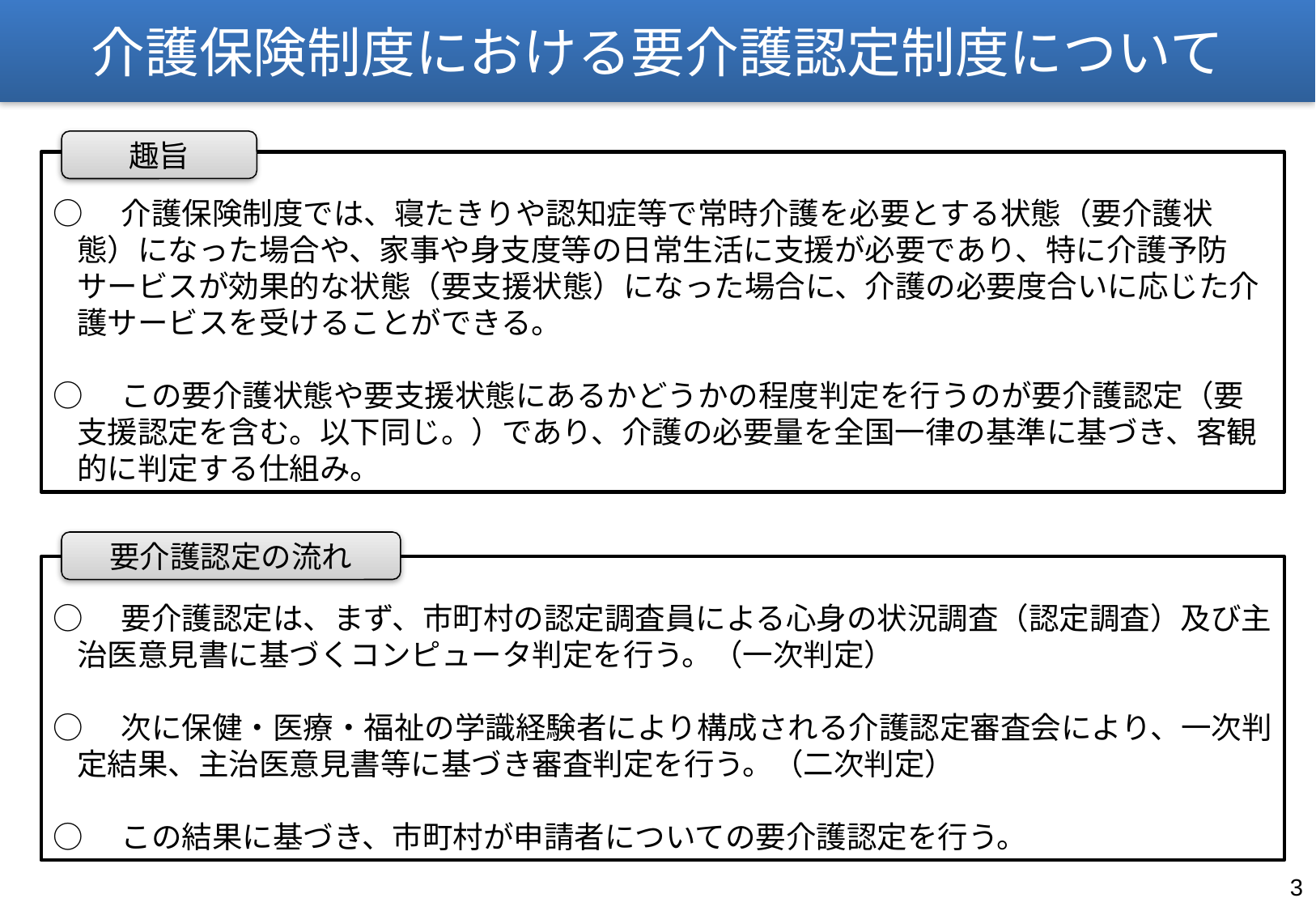

介護保険制度における要介護認定制度について
趣旨

○　介護保険制度では、寝たきりや認知症等で常時介護を必要とする状態（要介護状態）になった場合や、家事や身支度等の日常生活に支援が必要であり、特に介護予防サービスが効果的な状態（要支援状態）になった場合に、介護の必要度合いに応じた介護サービスを受けることができる。

○　この要介護状態や要支援状態にあるかどうかの程度判定を行うのが要介護認定（要支援認定を含む。以下同じ。）であり、介護の必要量を全国一律の基準に基づき、客観的に判定する仕組み。
要介護認定の流れ

○　要介護認定は、まず、市町村の認定調査員による心身の状況調査（認定調査）及び主治医意見書に基づくコンピュータ判定を行う。（一次判定）

○　次に保健・医療・福祉の学識経験者により構成される介護認定審査会により、一次判定結果、主治医意見書等に基づき審査判定を行う。（二次判定）

○　この結果に基づき、市町村が申請者についての要介護認定を行う。
3